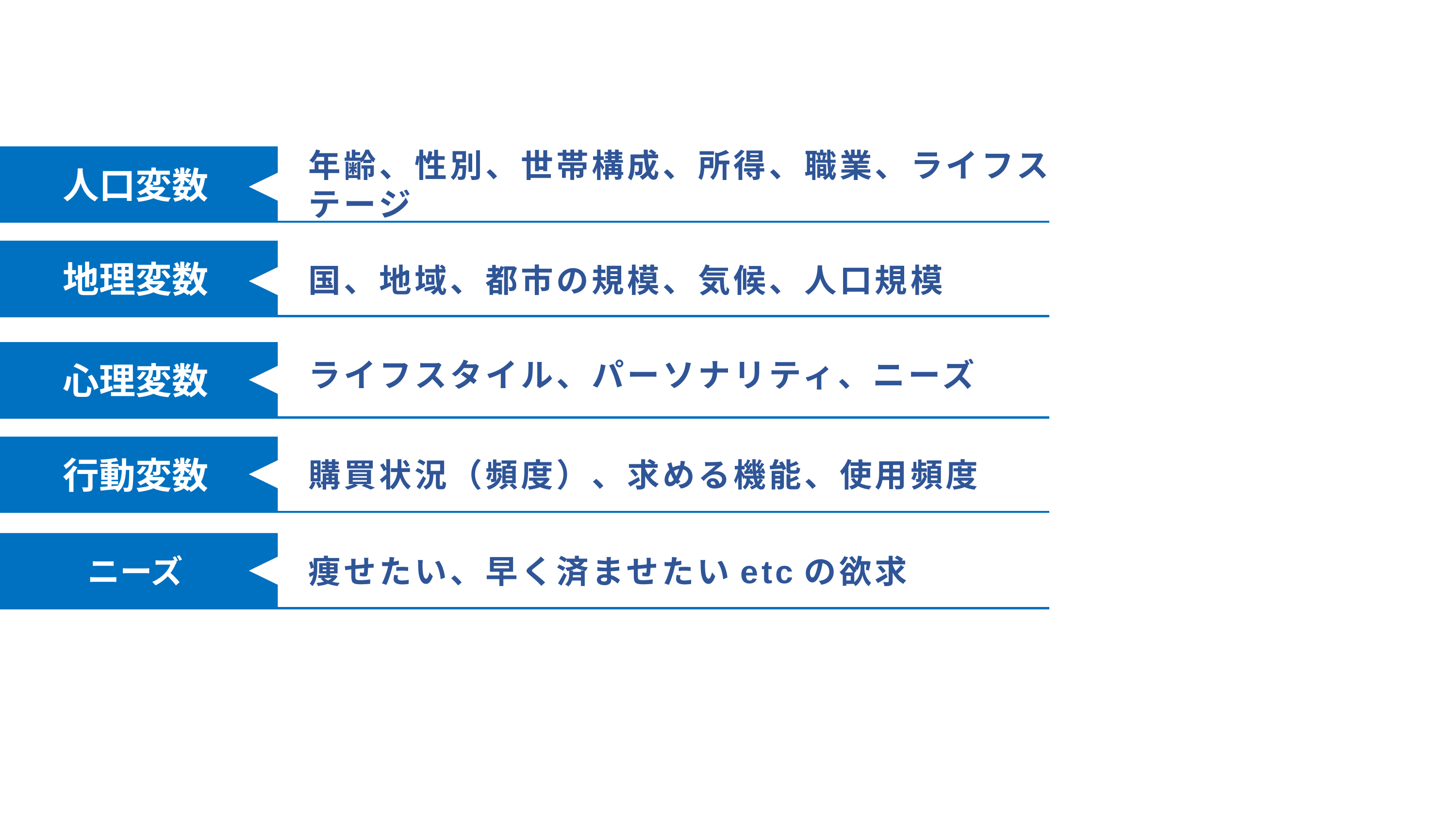

人口変数
年齢、性別、世帯構成、所得、職業、ライフステージ

地理変数
国、地域、都市の規模、気候、人口規模

ライフスタイル、パーソナリティ、ニーズ
心理変数

行動変数
購買状況（頻度）、求める機能、使用頻度

ニーズ
痩せたい、早く済ませたいetcの欲求